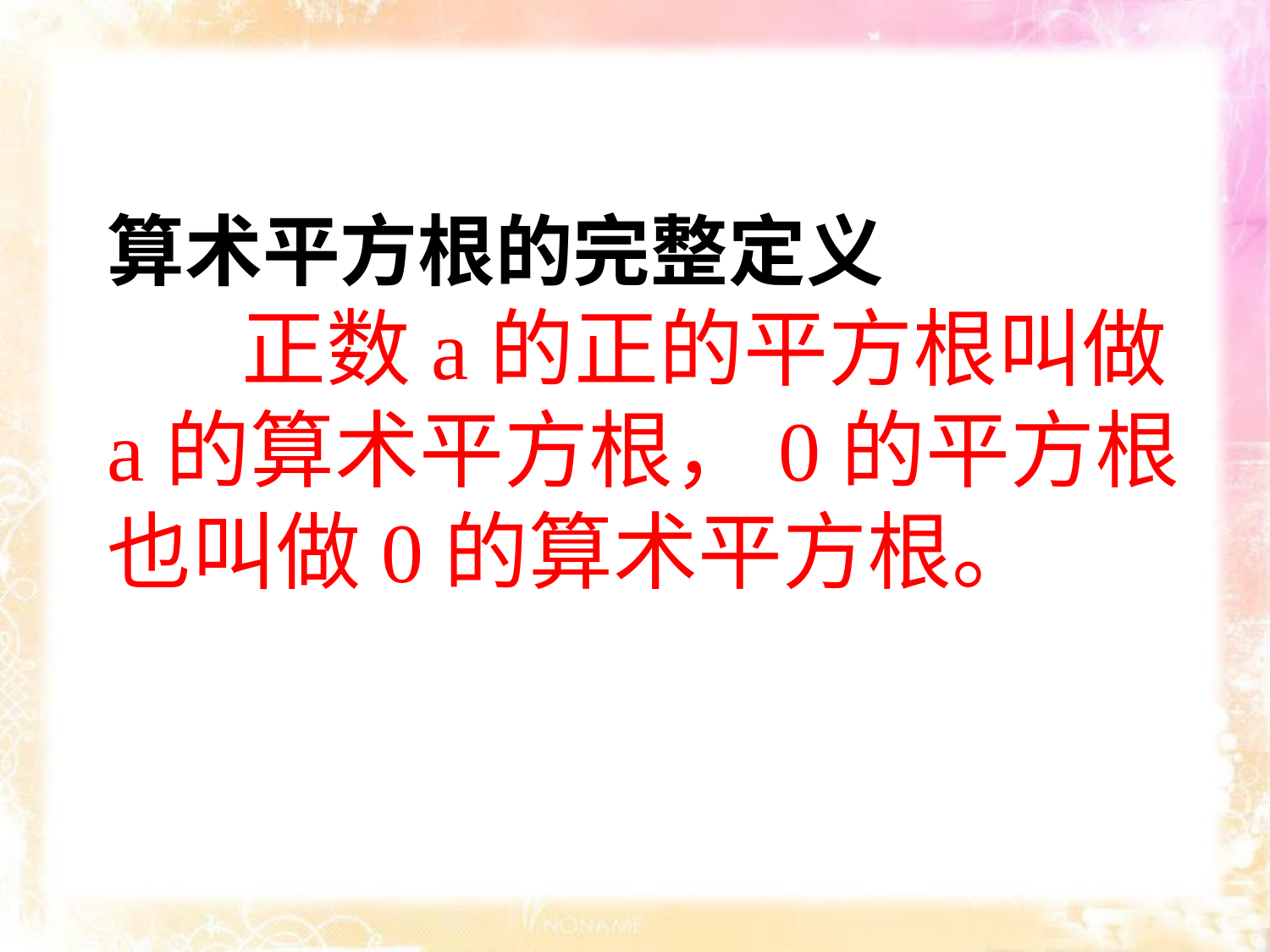

算术平方根的完整定义
      正数a的正的平方根叫做a的算术平方根，0的平方根也叫做0的算术平方根。